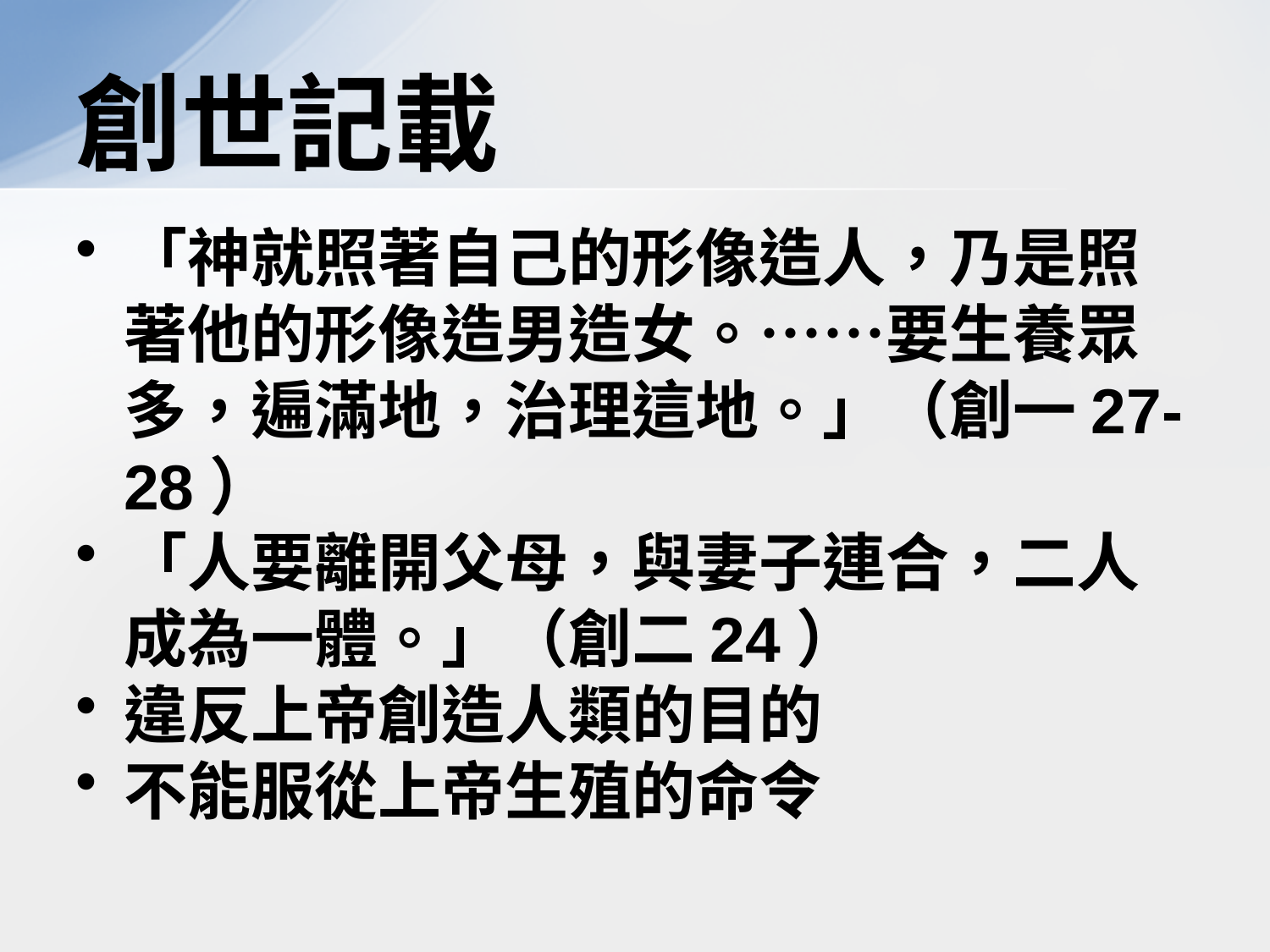

# 創世記載
「神就照著自己的形像造人，乃是照著他的形像造男造女。……要生養眾多，遍滿地，治理這地。」（創一27-28）
「人要離開父母，與妻子連合，二人成為一體。」（創二24）
違反上帝創造人類的目的
不能服從上帝生殖的命令